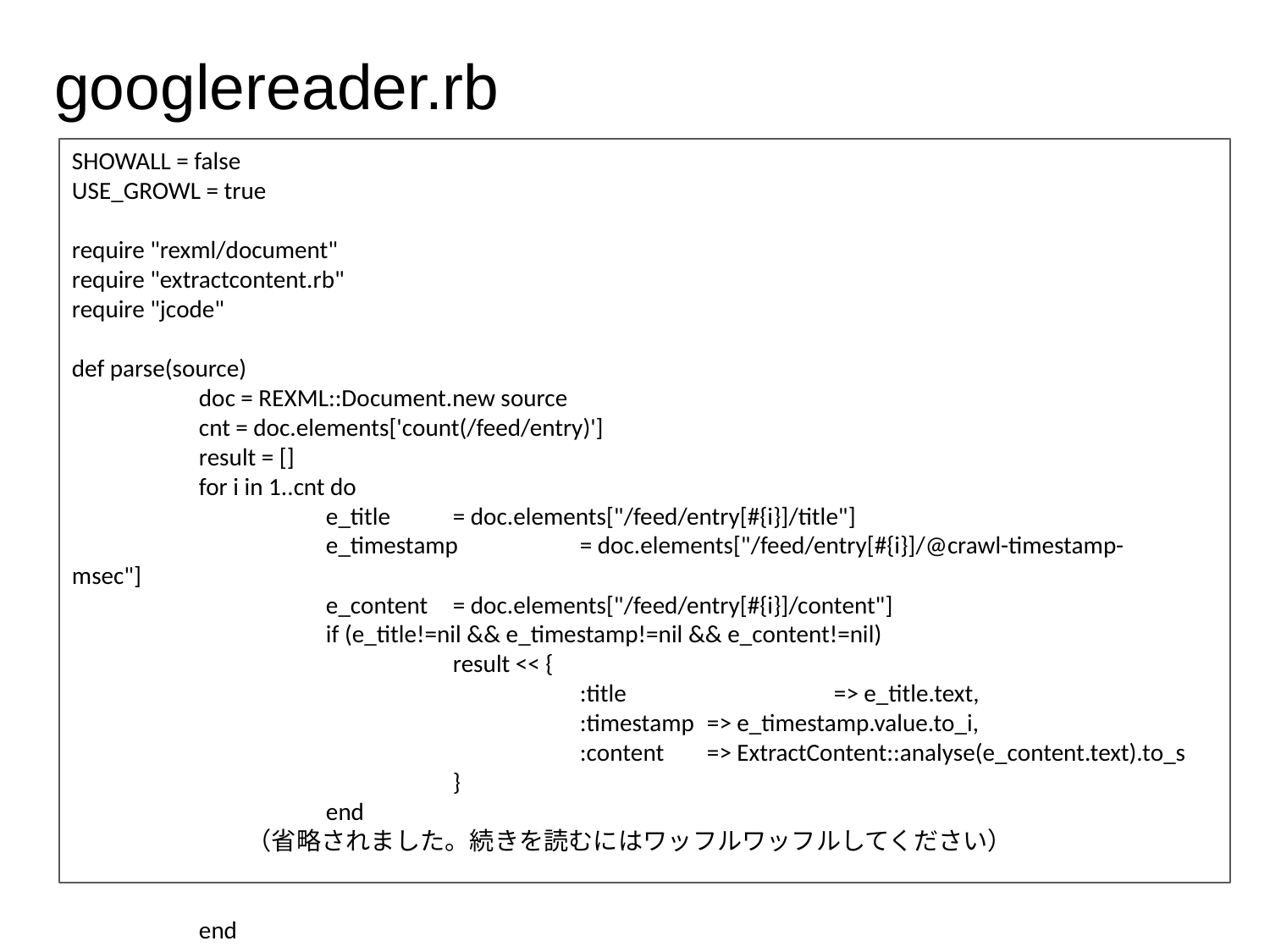

googlereader.rb

SHOWALL = false
USE_GROWL = true

require "rexml/document"
require "extractcontent.rb"
require "jcode"

def parse(source)
	doc = REXML::Document.new source
	cnt = doc.elements['count(/feed/entry)']
	result = []
	for i in 1..cnt do
		e_title 	= doc.elements["/feed/entry[#{i}]/title"]
		e_timestamp	= doc.elements["/feed/entry[#{i}]/@crawl-timestamp-msec"]
		e_content	= doc.elements["/feed/entry[#{i}]/content"]
		if (e_title!=nil && e_timestamp!=nil && e_content!=nil)
			result << {
				:title		=> e_title.text,
				:timestamp	=> e_timestamp.value.to_i,
				:content	=> ExtractContent::analyse(e_content.text).to_s
			}
		end
（省略されました。続きを読むにはワッフルワッフルしてください）

	end

	return result
end

DATE_FILE = "date.dat"
MAX_CONTENT_LENGTH = 100

def latestEntryDate
	if !SHOWALL && File.exist?(DATE_FILE)
		open(DATE_FILE, "r").gets.chomp.to_i
	else
		-1
	end
end

def setLatestEntryDate value
	open(DATE_FILE, "w").puts value
end

def stlipExtraLF

end

$KCODE = "u"
class String
  def jleft(len)
    return "" if len <= 0

    str = self[0,len]
    if /.\z/ !~ str
        str[-1,1] = ''
    end
    str
  end
  def omit(len)
    if self.jlength > len
      self.each_char[0..(len-1)].to_s + '...'
    else
      return self
    end
  end
end

def outputEntry title, content
	content.gsub!(/^\n*(.*?)\n*$/m, '\1')
	content.gsub!(/\n/m, ' ')
	if !USE_GROWL
		puts title
		#puts content[0..MAX_CONTENT_LENGTH-1]
		#puts content[0..MAX_CONTENT_LENGTH]+"...";
		puts content.omit(MAX_CONTENT_LENGTH)
		puts "---"
	else
		IO#sync = true
		pipe = IO.popen("/usr/local/bin/growlnotify \"#{title}\"", "w")
		pipe.puts(content.omit(MAX_CONTENT_LENGTH));
		pipe.flush
	end
end

latest = latestEntryDate();
first = true
parse(STDIN.read).each {|entry|
	if entry[:timestamp] > latest
		setLatestEntryDate entry[:timestamp] if first
		outputEntry entry[:title], entry[:content]
		first = false
	end
}